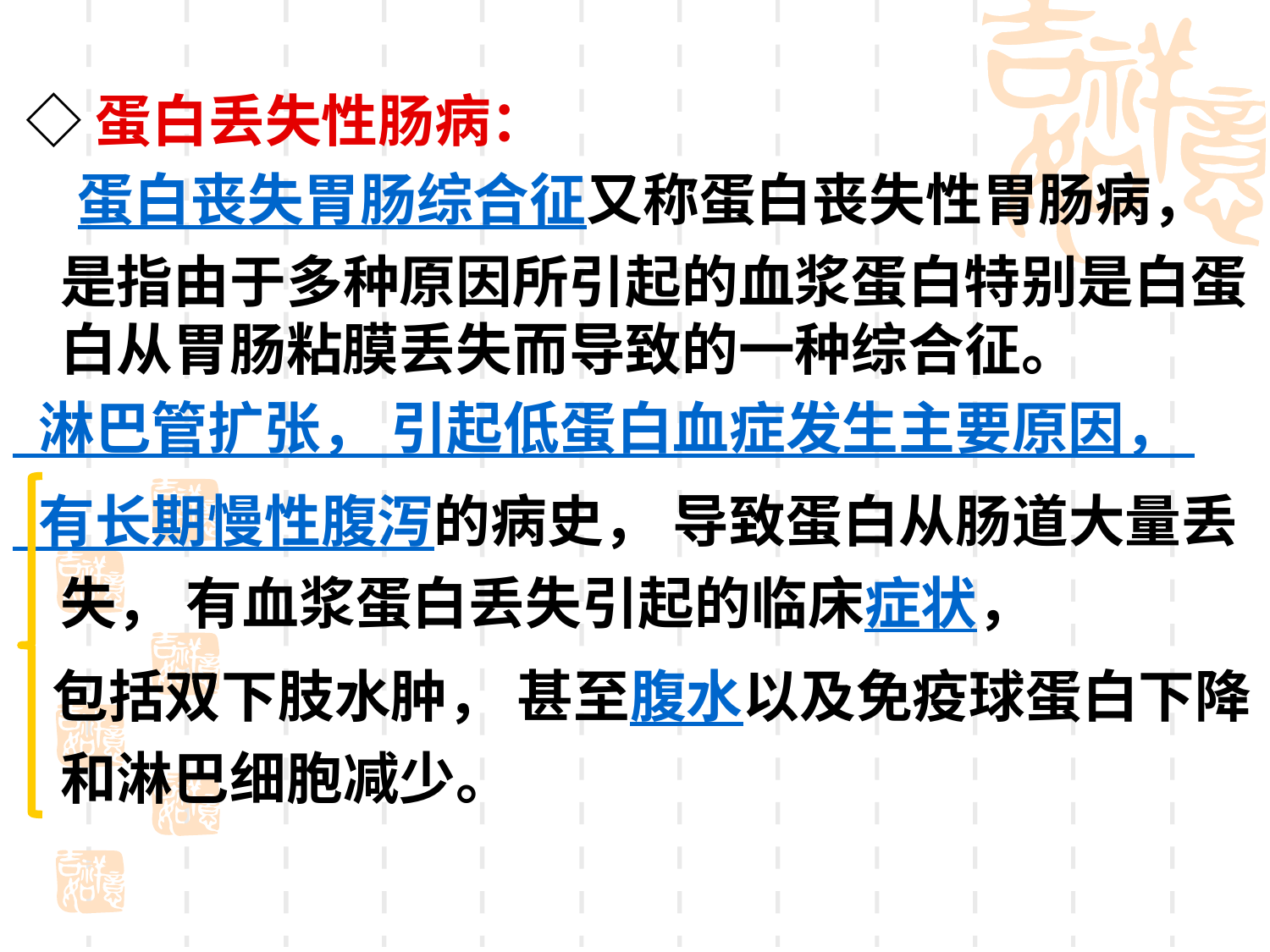

◇蛋白丢失性肠病：
    蛋白丧失胃肠综合征又称蛋白丧失性胃肠病，是指由于多种原因所引起的血浆蛋白特别是白蛋白从胃肠粘膜丢失而导致的一种综合征。
  淋巴管扩张， 引起低蛋白血症发生主要原因，
  有长期慢性腹泻的病史， 导致蛋白从肠道大量丢失， 有血浆蛋白丢失引起的临床症状，
  包括双下肢水肿， 甚至腹水以及免疫球蛋白下降和淋巴细胞减少。

#